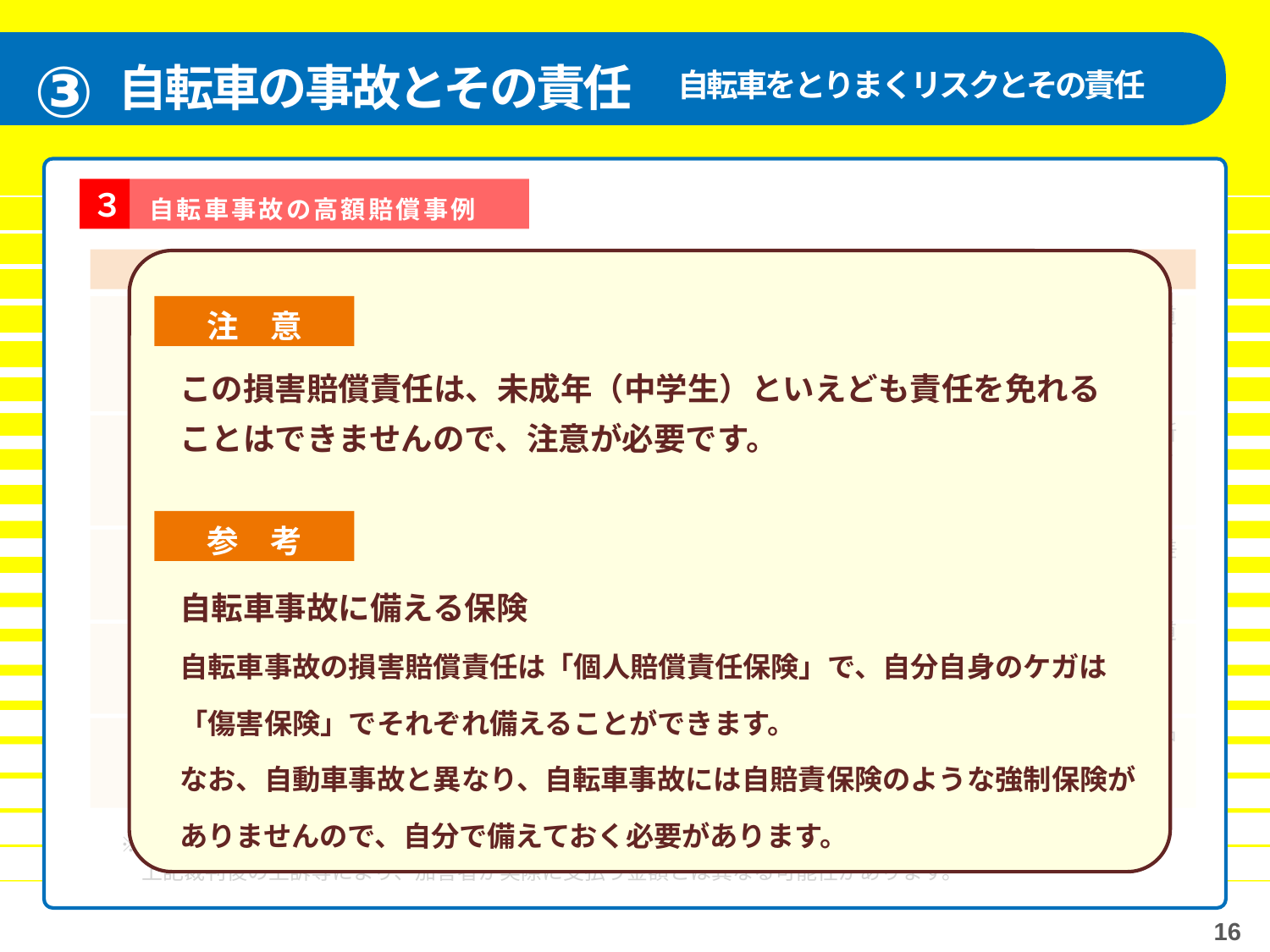

③
自転車の事故とその責任
自転車をとりまくリスクとその責任

３

自転車事故の高額賠償事例

注　意
この損害賠償責任は、未成年（中学生）といえども責任を免れることはできませんので、注意が必要です。
参　考
自転車事故に備える保険
自転車事故の損害賠償責任は「個人賠償責任保険」で、自分自身のケガは「傷害保険」でそれぞれ備えることができます。
なお、自動車事故と異なり、自転車事故には自賠責保険のような強制保険がありませんので、自分で備えておく必要があります。
判決認容額（※）
事故の概要
男子小学生が夜間、帰宅途中に自転車で走行中、歩道と車道の区別のない道
路において歩行中の女性（62 歳）と正面衝突。女性は頭蓋骨骨折等の傷害
を負い、意識が戻らない状態になった。
〈神戸地方裁判所　平成25 年7 月4 日判決〉
9,521 万円
男子高校生が昼間、自転車横断帯のかなり手前の歩道から車道を斜めに横断
し、対向車線を自転車で直進してきた男性会社員（24 歳）と衝突。男性会
社員に重大な障害（言語機能の喪失等）が残った。
〈東京地方裁判所　平成20 年6 月5 日判決〉
9,266 万円
男性が夕方、ペットボトルを片手に下り坂をスピードを落とさず走行し交差
点に進入、横断歩道を横断中の女性（38 歳）と衝突。女性は脳挫傷等で3
日後に死亡した。〈東京地方裁判所　平成15 年9 月30 日判決〉
6,779 万円
男性が昼間、信号表示を無視して高速度で交差点に進入、青信号で横断歩道
を横断中の女性（55 歳）と衝突。女性は頭蓋内損傷等で11 日後に死亡した。
〈東京地方裁判所　平成19 年4 月11 日判決〉
5,438 万円
4,746 万円
男性が昼間、赤信号を無視して交差点を直進し、青信号で横断歩道を歩行中
の女性（75 歳）に衝突。女性は脳挫傷等で5 日後に死亡した。
〈東京地方裁判所　平成26 年1 月28 日判決〉
※ 判決認容額とは、上記裁判における判決文で加害者が支払いを命じられた金額です（上記金額は概算値）。
　上記裁判後の上訴等により、加害者が実際に支払う金額とは異なる可能性があります。